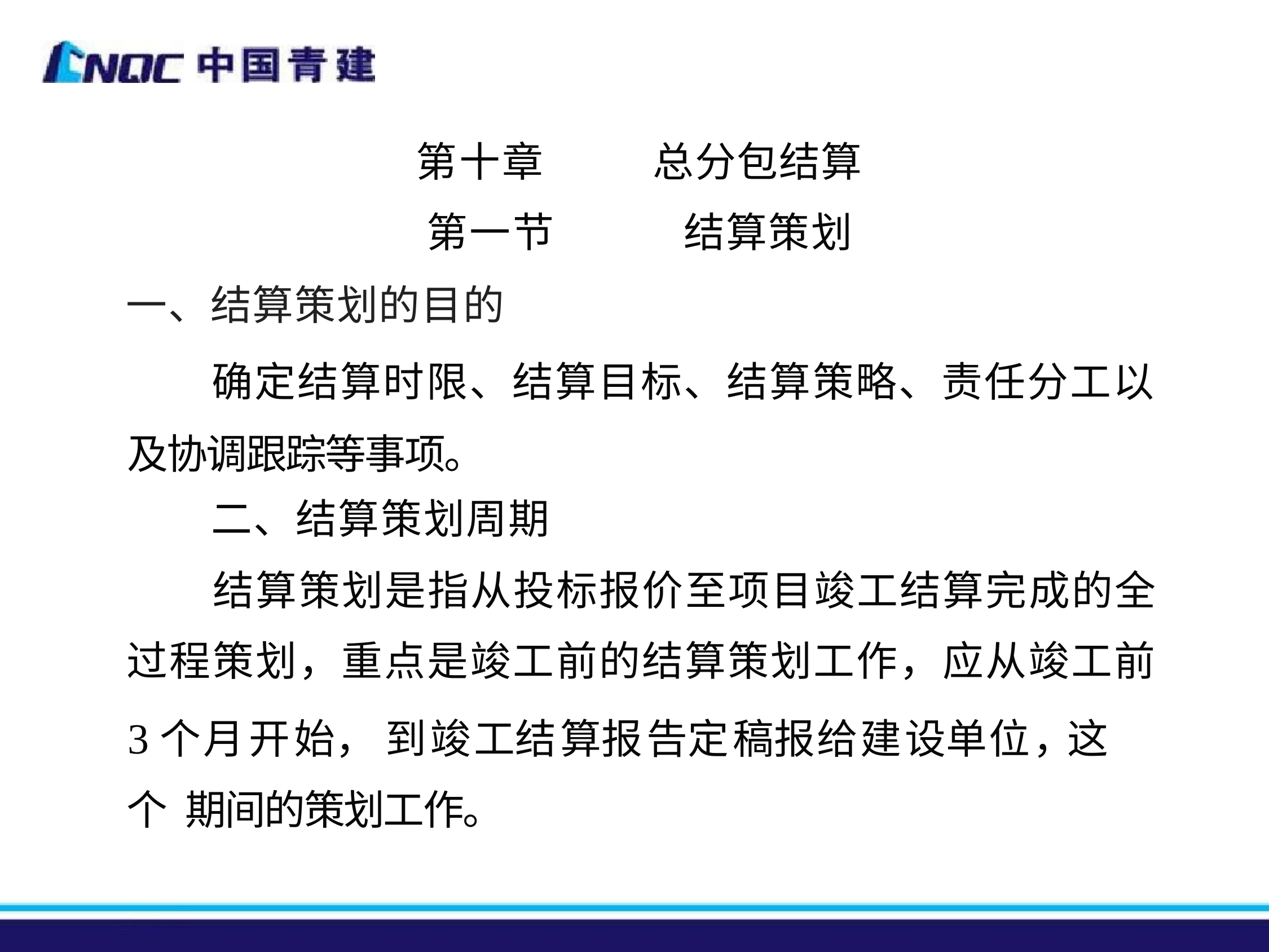

# 第十章 第一节
总分包结算 结算策划
一、结算策划的目的
确定结算时限、结算目标、结算策略、责任分工以 及协调跟踪等事项。
二、结算策划周期
结算策划是指从投标报价至项目竣工结算完成的全 过程策划，重点是竣工前的结算策划工作，应从竣工前
3个月开始， 到竣工结算报告定稿报给建设单位，这 个 期间的策划工作。